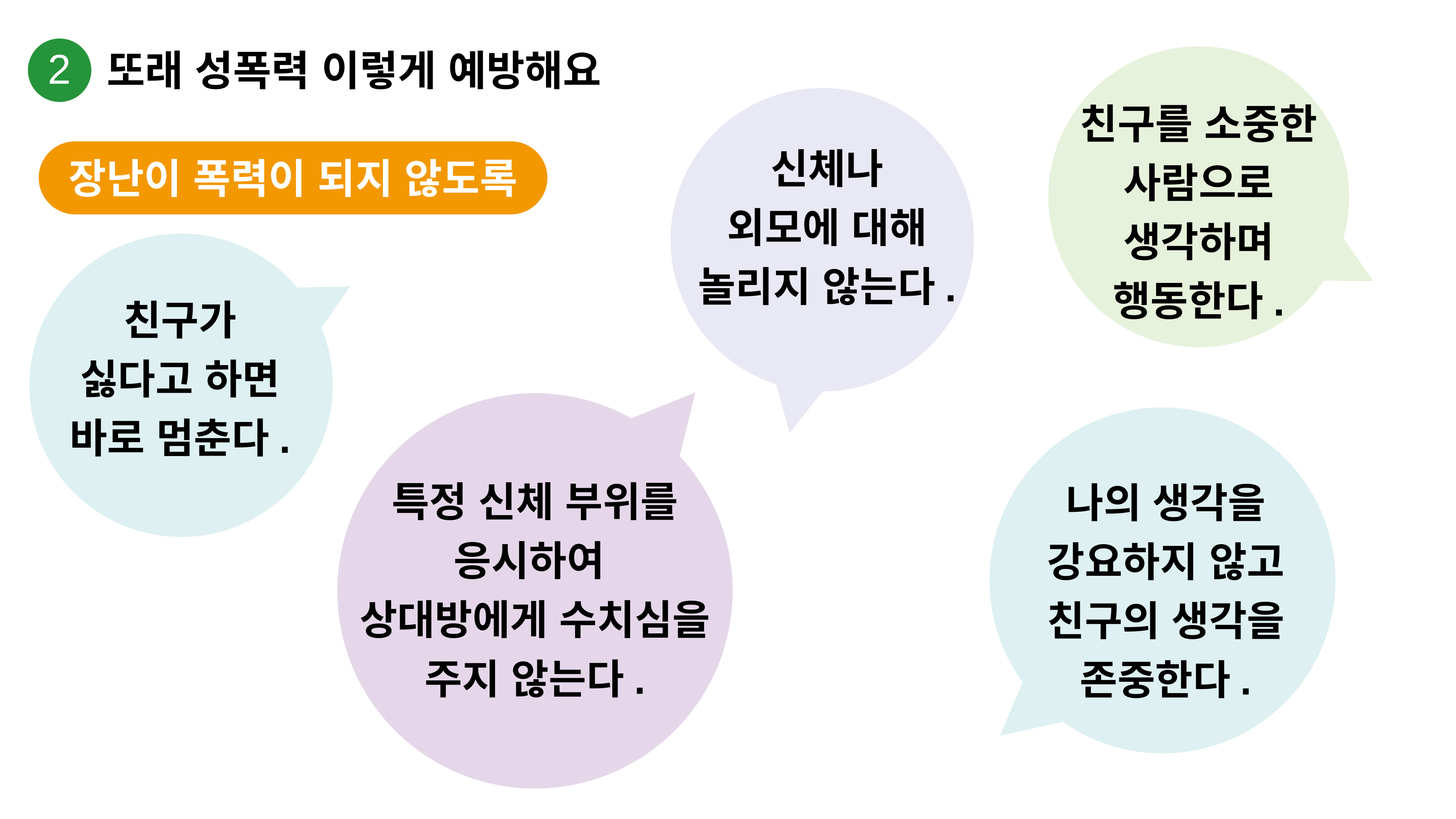

2
또래 성폭력 이렇게 예방해요

친구를 소중한
사람으로 생각하며
행동한다.

신체나
외모에 대해
놀리지 않는다.

장난이 폭력이 되지 않도록

친구가
싫다고 하면
바로 멈춘다.

특정 신체 부위를
응시하여
상대방에게 수치심을 주지 않는다.

나의 생각을
강요하지 않고
친구의 생각을
존중한다.